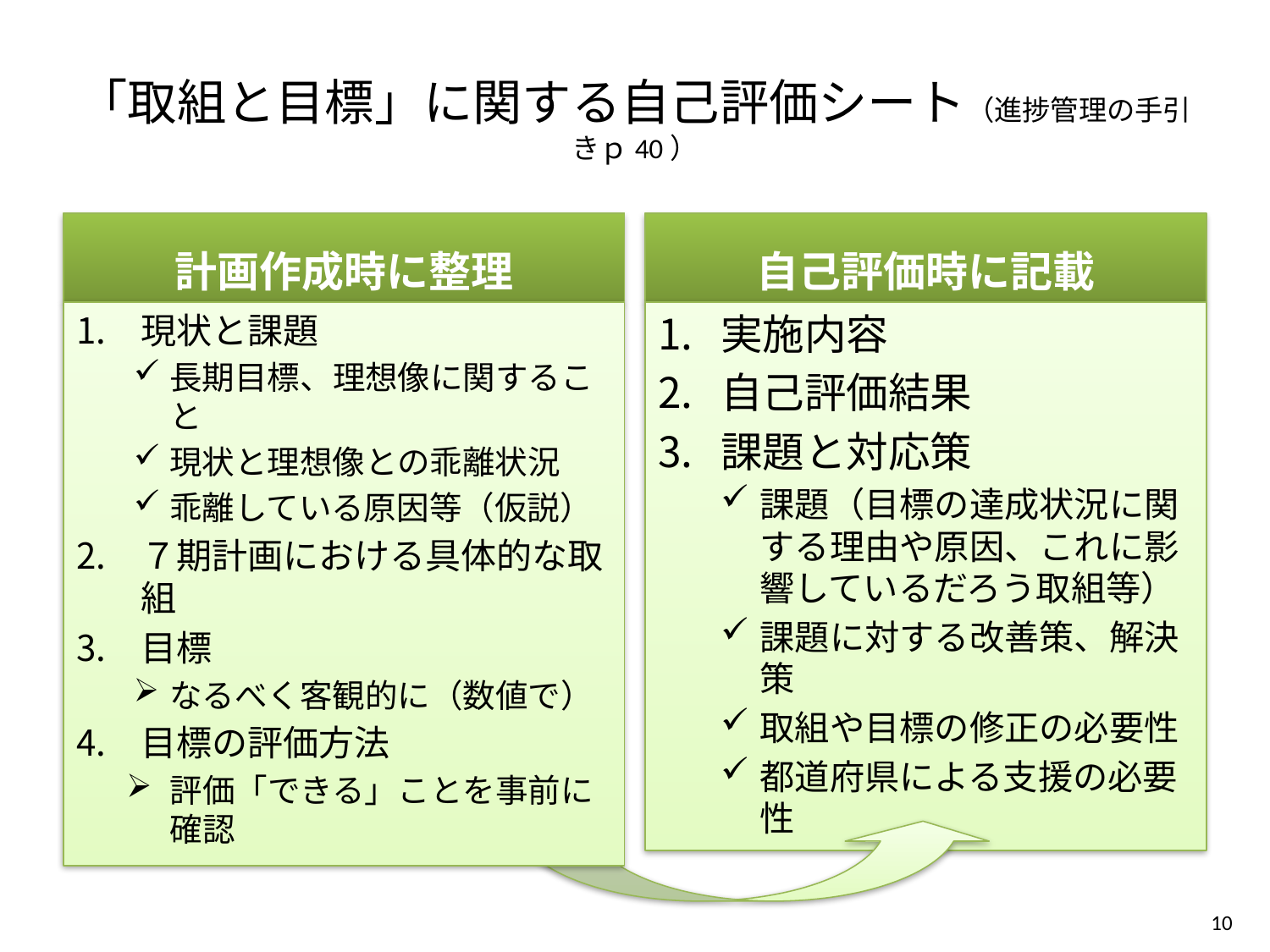

# 「取組と目標」に関する自己評価シート（進捗管理の手引きｐ40）
計画作成時に整理
自己評価時に記載
現状と課題
長期目標、理想像に関すること
現状と理想像との乖離状況
乖離している原因等（仮説）
７期計画における具体的な取組
目標
なるべく客観的に（数値で）
目標の評価方法
評価「できる」ことを事前に確認
実施内容
自己評価結果
課題と対応策
課題（目標の達成状況に関する理由や原因、これに影響しているだろう取組等）
課題に対する改善策、解決策
取組や目標の修正の必要性
都道府県による支援の必要性

10